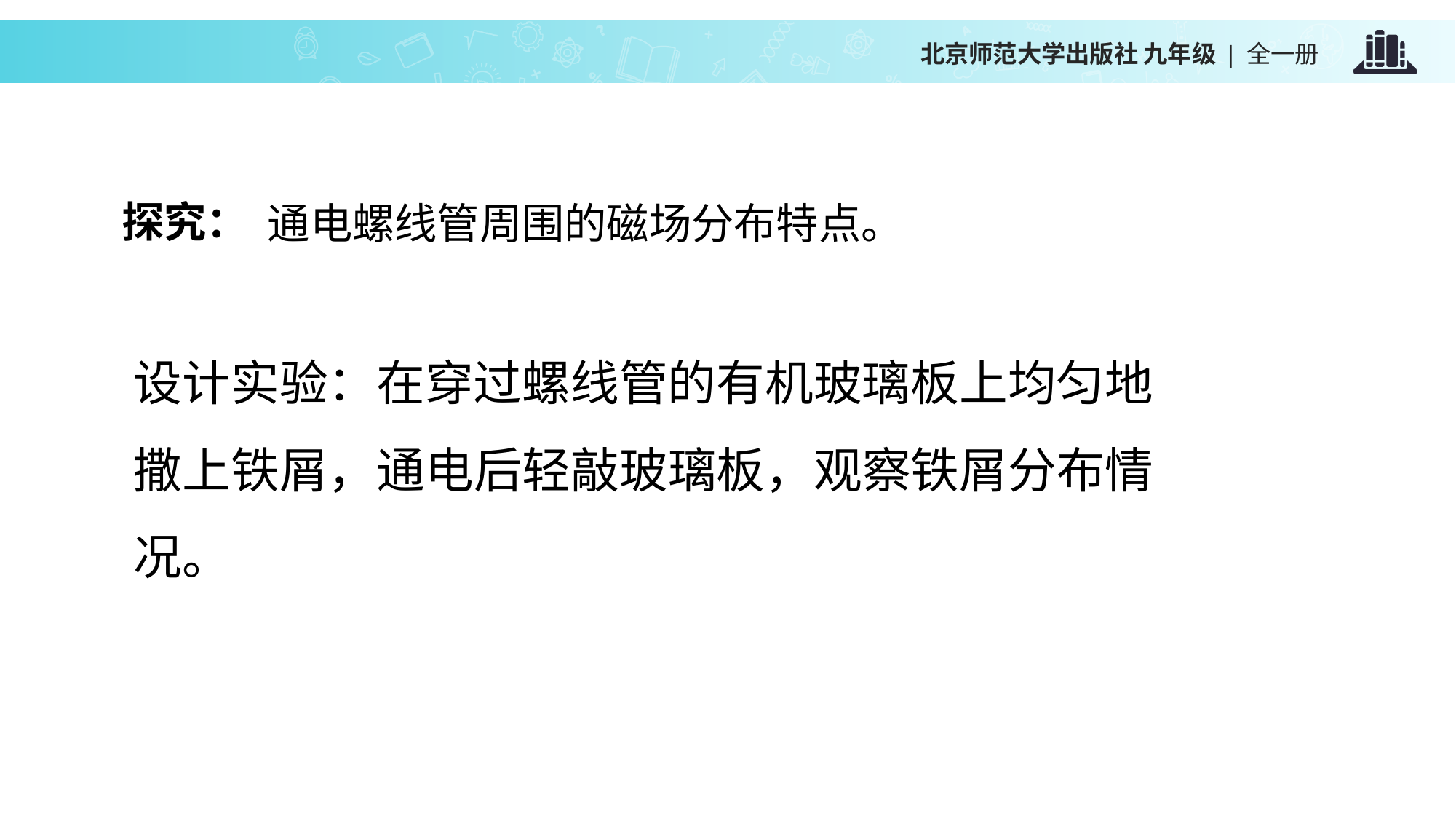

探究：
通电螺线管周围的磁场分布特点。
设计实验：在穿过螺线管的有机玻璃板上均匀地撒上铁屑，通电后轻敲玻璃板，观察铁屑分布情况。